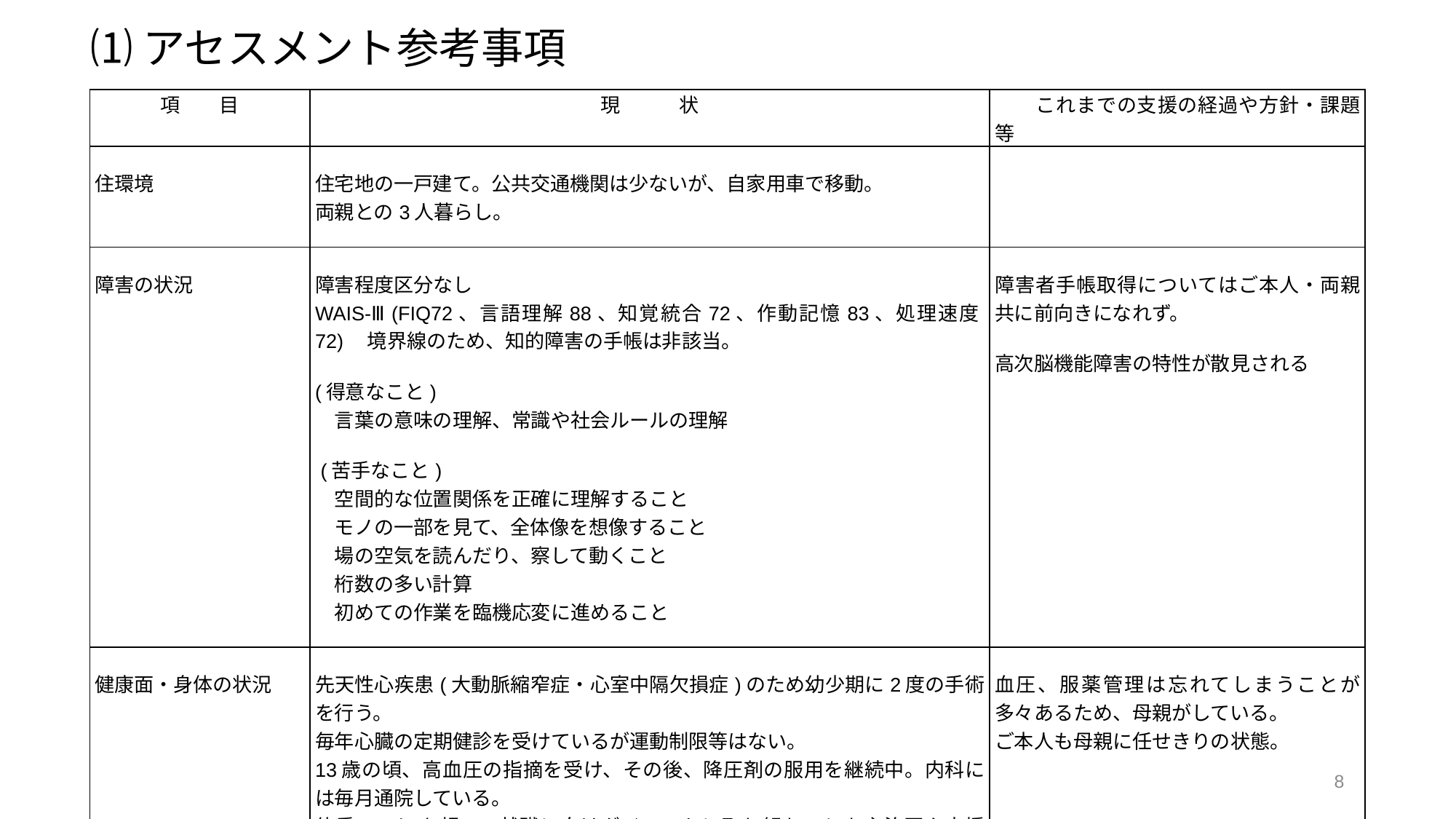

# ⑴アセスメント参考事項
| 項　　目 | 現　　　状 | これまでの支援の経過や方針・課題等 |
| --- | --- | --- |
| 住環境 | 住宅地の一戸建て。公共交通機関は少ないが、自家用車で移動。 両親との3人暮らし。 |  |
| 障害の状況 | 障害程度区分なし WAIS-Ⅲ (FIQ72、言語理解88、知覚統合72、作動記憶83、処理速度72)　境界線のため、知的障害の手帳は非該当。   (得意なこと) 　言葉の意味の理解、常識や社会ルールの理解    (苦手なこと) 　空間的な位置関係を正確に理解すること 　モノの一部を見て、全体像を想像すること 　場の空気を読んだり、察して動くこと 　桁数の多い計算 　初めての作業を臨機応変に進めること | 障害者手帳取得についてはご本人・両親共に前向きになれず。   高次脳機能障害の特性が散見される |
| 健康面・身体の状況 | 先天性心疾患(大動脈縮窄症・心室中隔欠損症)のため幼少期に2度の手術を行う。 毎年心臓の定期健診を受けているが運動制限等はない。 13歳の頃、高血圧の指摘を受け、その後、降圧剤の服用を継続中。内科には毎月通院している。 体重100㎏を超で、就職に向けダイエットに取り組むことを主治医や支援者に勧められている。 | 血圧、服薬管理は忘れてしまうことが多々あるため、母親がしている。 ご本人も母親に任せきりの状態。 |
8